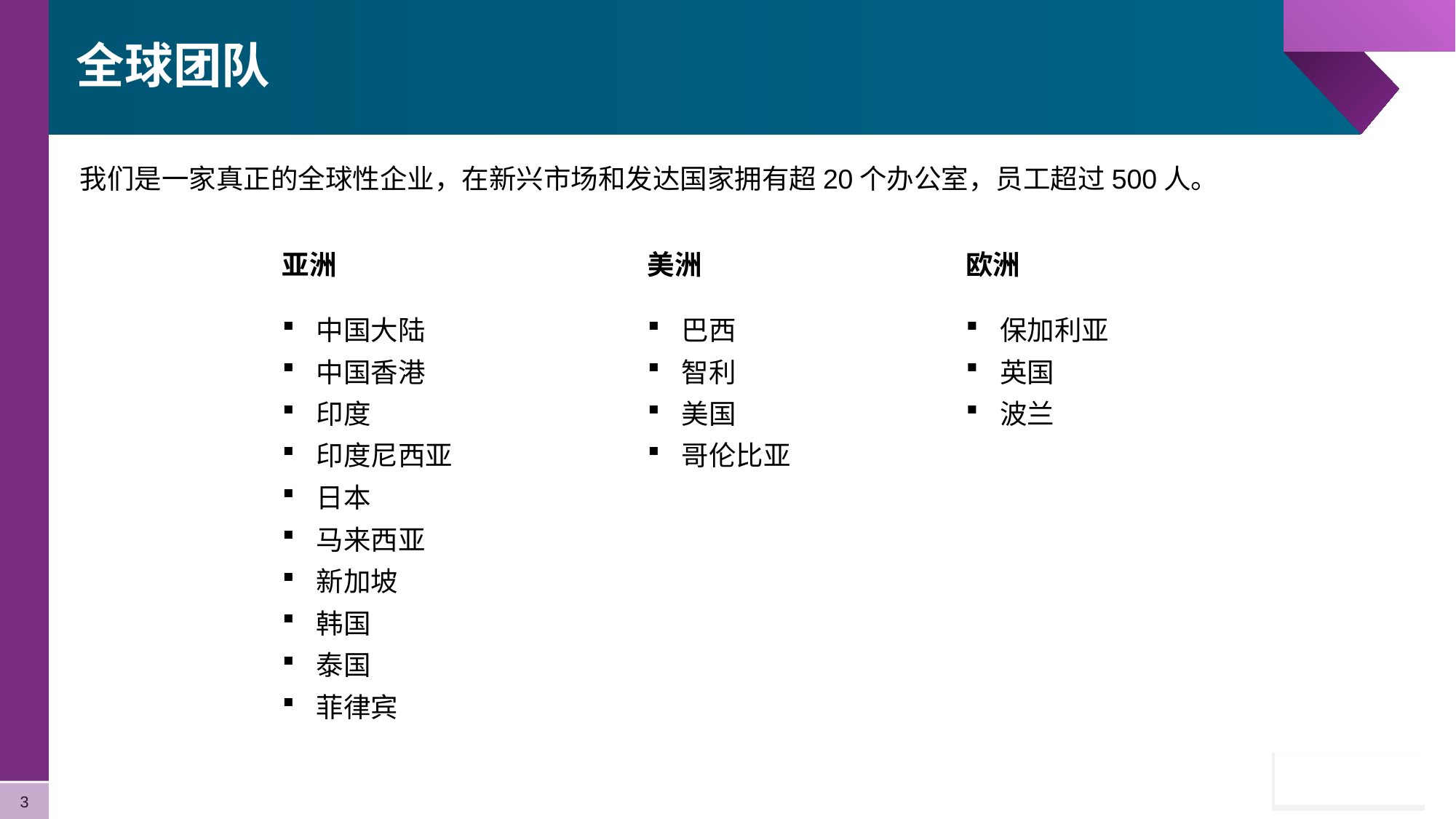

# 全球团队
我们是一家真正的全球性企业，在新兴市场和发达国家拥有超20个办公室，员工超过500人。
亚洲

中国大陆
中国香港
印度
印度尼西亚
日本
马来西亚
新加坡
韩国
泰国
菲律宾
美洲

巴西
智利
美国
哥伦比亚

欧洲

保加利亚
英国
波兰